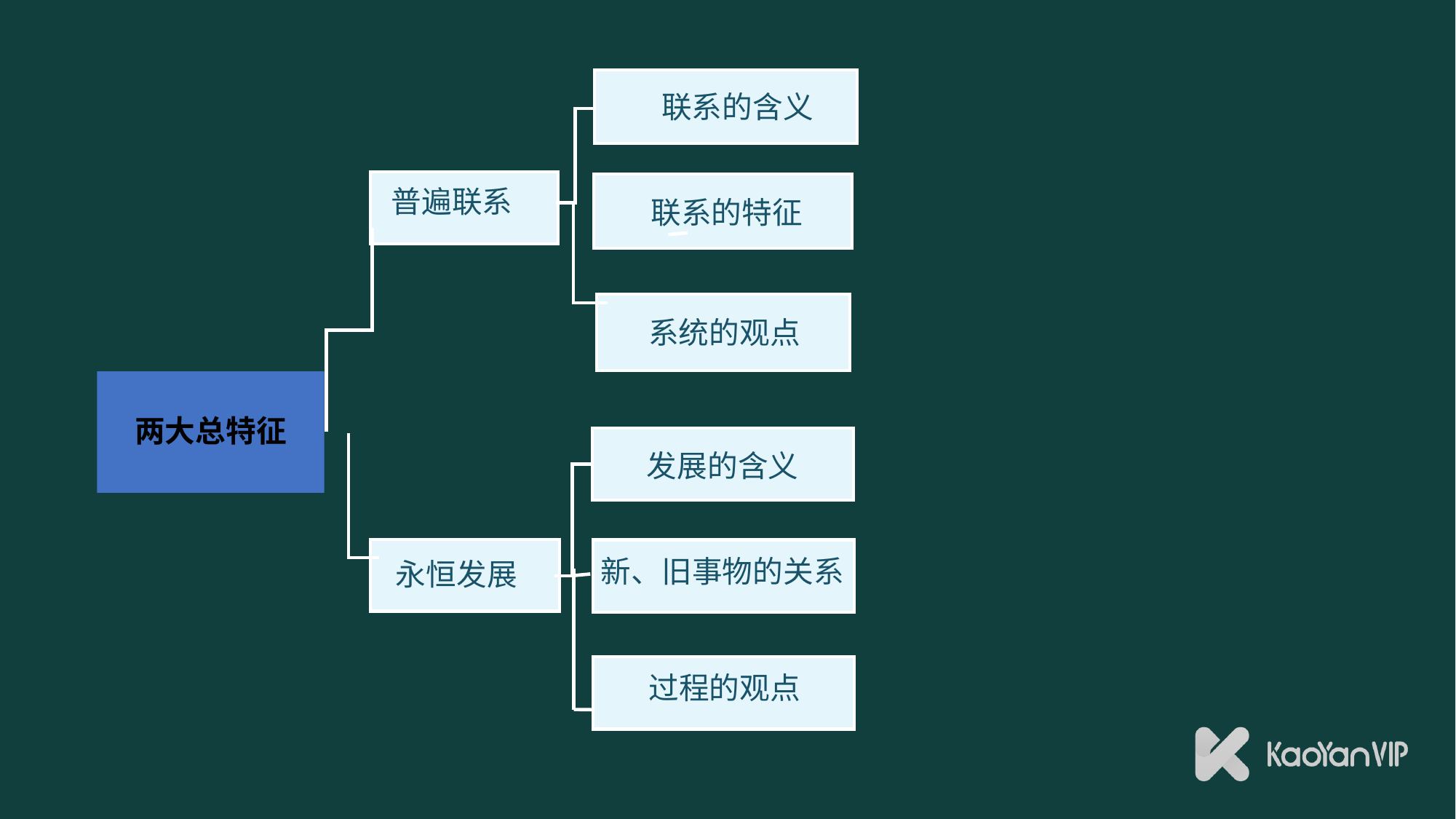

联系的含义

普遍联系

联系的特征

系统的观点

两大总特征

发展的含义

新、旧事物的关系

永恒发展

过程的观点